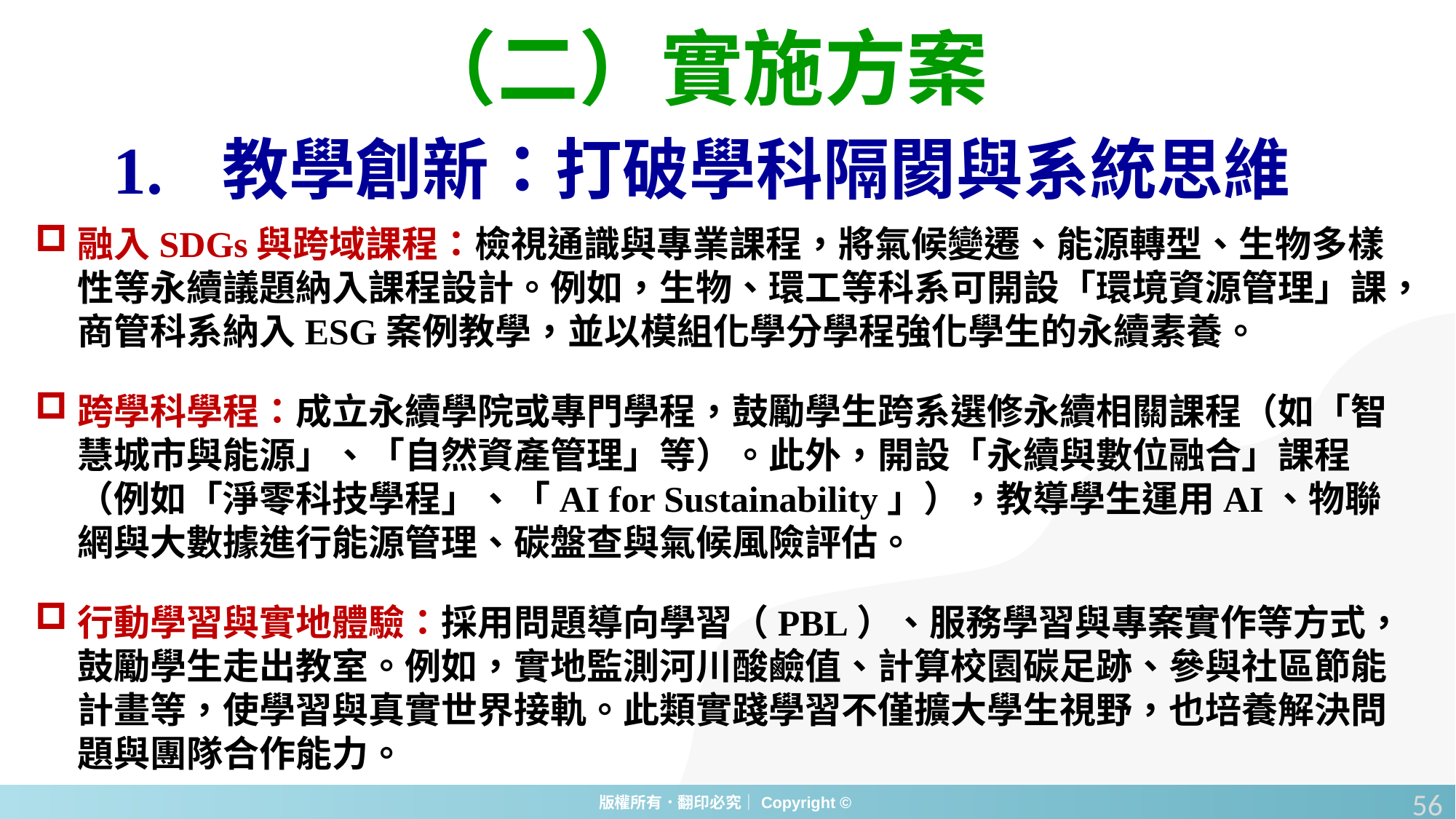

（二）實施方案
# 1.	教學創新：打破學科隔閡與系統思維
融入SDGs與跨域課程：檢視通識與專業課程，將氣候變遷、能源轉型、生物多樣性等永續議題納入課程設計。例如，生物、環工等科系可開設「環境資源管理」課，商管科系納入ESG案例教學，並以模組化學分學程強化學生的永續素養。
跨學科學程：成立永續學院或專門學程，鼓勵學生跨系選修永續相關課程（如「智慧城市與能源」、「自然資產管理」等）。此外，開設「永續與數位融合」課程（例如「淨零科技學程」、「AI for Sustainability」），教導學生運用AI、物聯網與大數據進行能源管理、碳盤查與氣候風險評估。
行動學習與實地體驗：採用問題導向學習（PBL）、服務學習與專案實作等方式，鼓勵學生走出教室。例如，實地監測河川酸鹼值、計算校園碳足跡、參與社區節能計畫等，使學習與真實世界接軌。此類實踐學習不僅擴大學生視野，也培養解決問題與團隊合作能力。
56